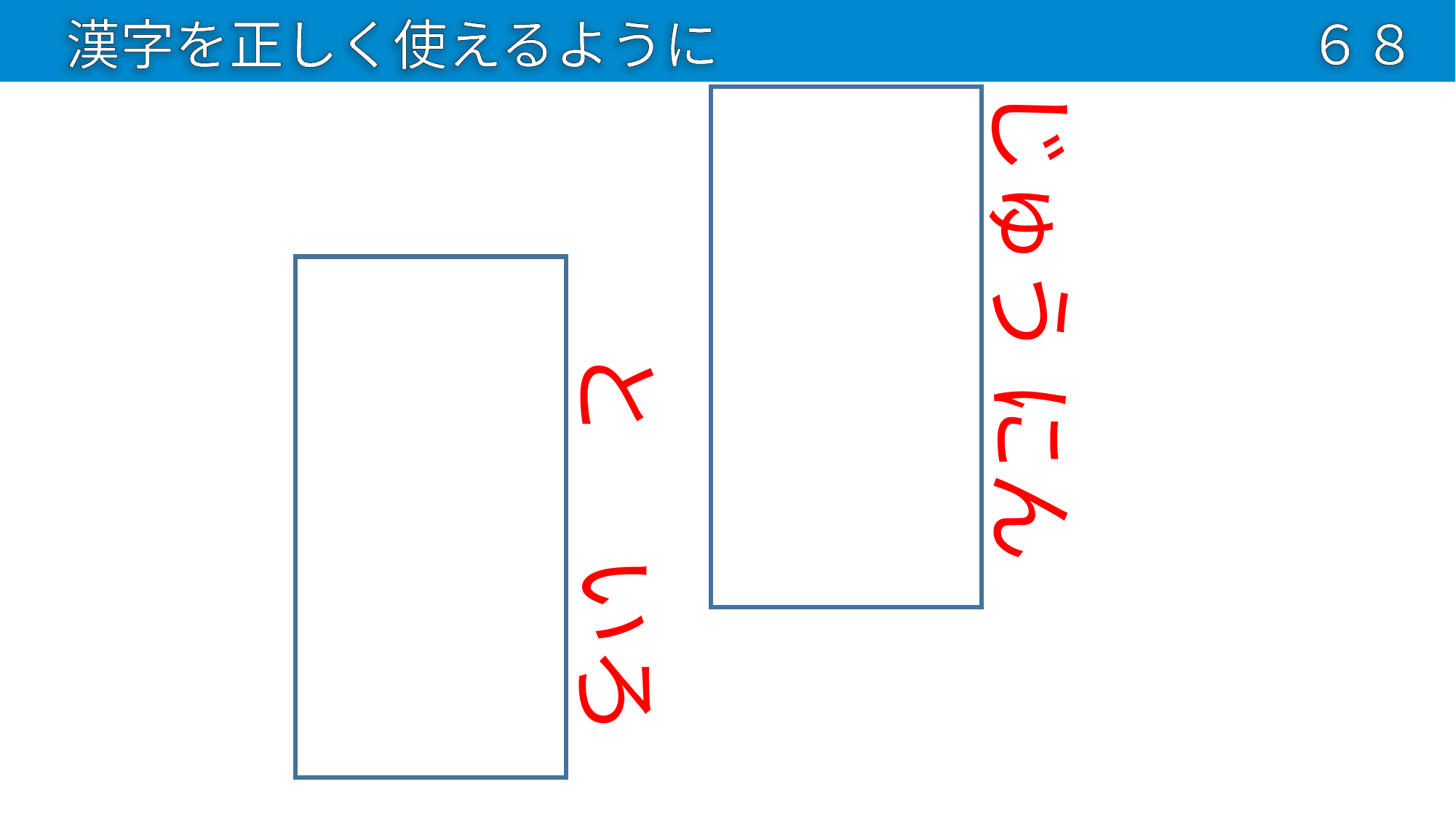

漢字を正しく使えるように
６８
じゅう
十人

十色

と
にん
いろ